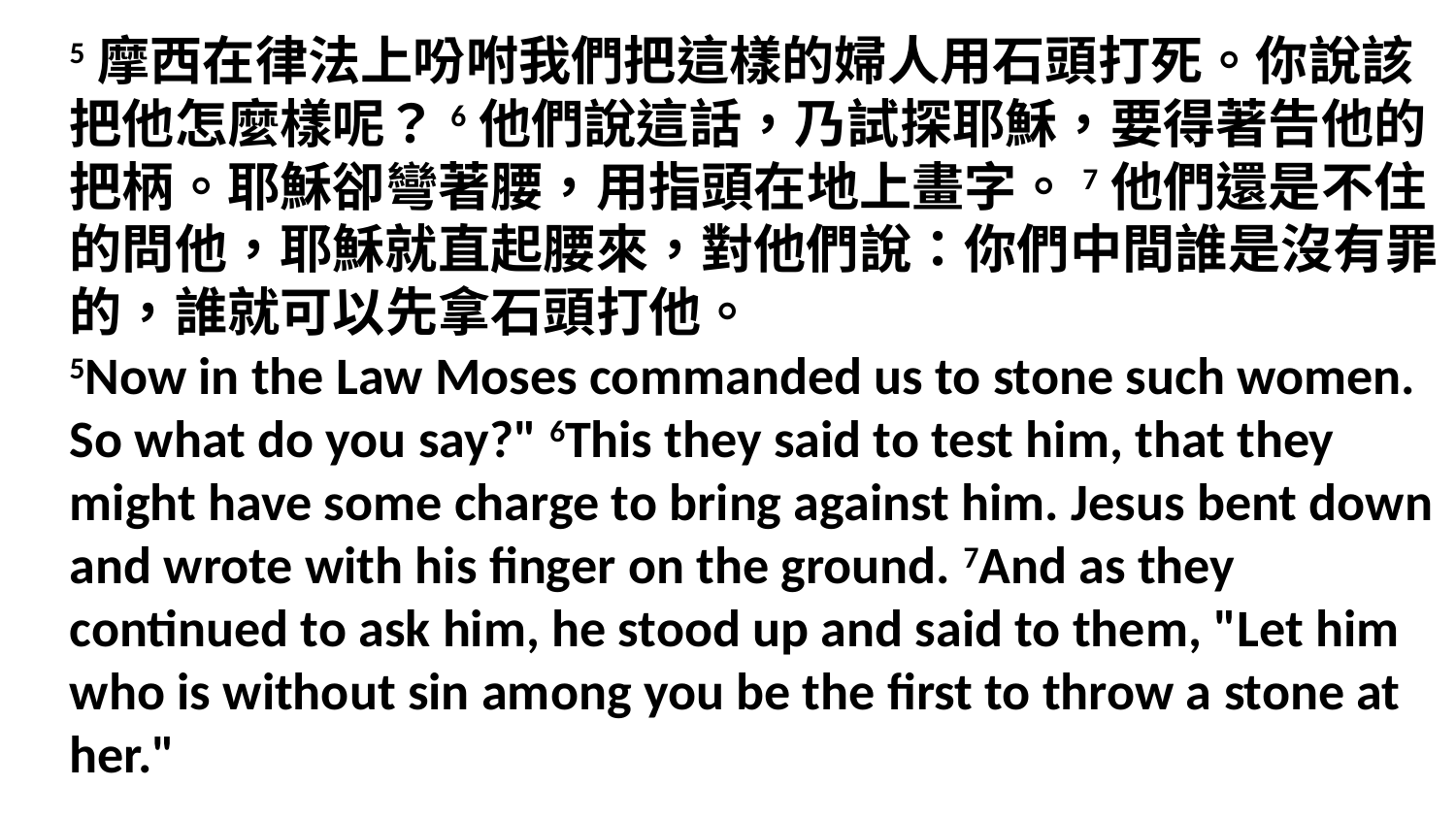

5摩西在律法上吩咐我們把這樣的婦人用石頭打死。你說該把他怎麼樣呢？6他們說這話，乃試探耶穌，要得著告他的把柄。耶穌卻彎著腰，用指頭在地上畫字。7他們還是不住的問他，耶穌就直起腰來，對他們說：你們中間誰是沒有罪的，誰就可以先拿石頭打他。
5Now in the Law Moses commanded us to stone such women. So what do you say?" 6This they said to test him, that they might have some charge to bring against him. Jesus bent down and wrote with his finger on the ground. 7And as they continued to ask him, he stood up and said to them, "Let him who is without sin among you be the first to throw a stone at her."